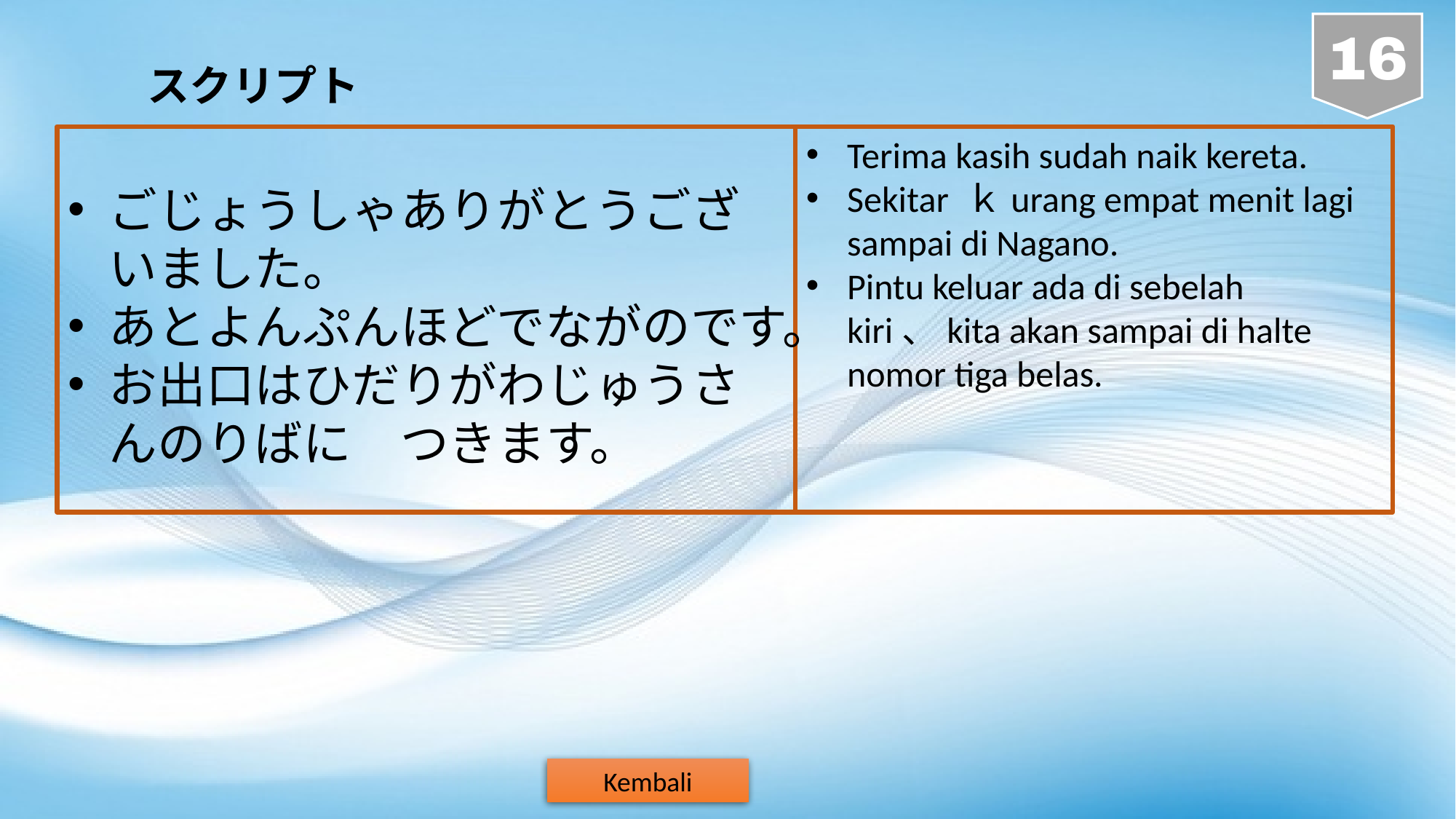

16
スクリプト
Terima kasih sudah naik kereta.
Sekitar ｋurang empat menit lagi sampai di Nagano.
Pintu keluar ada di sebelah kiri、kita akan sampai di halte nomor tiga belas.

ごじょうしゃありがとうございました。
あとよんぷんほどでながのです。
お出口はひだりがわじゅうさんのりばに　つきます。

Kembali